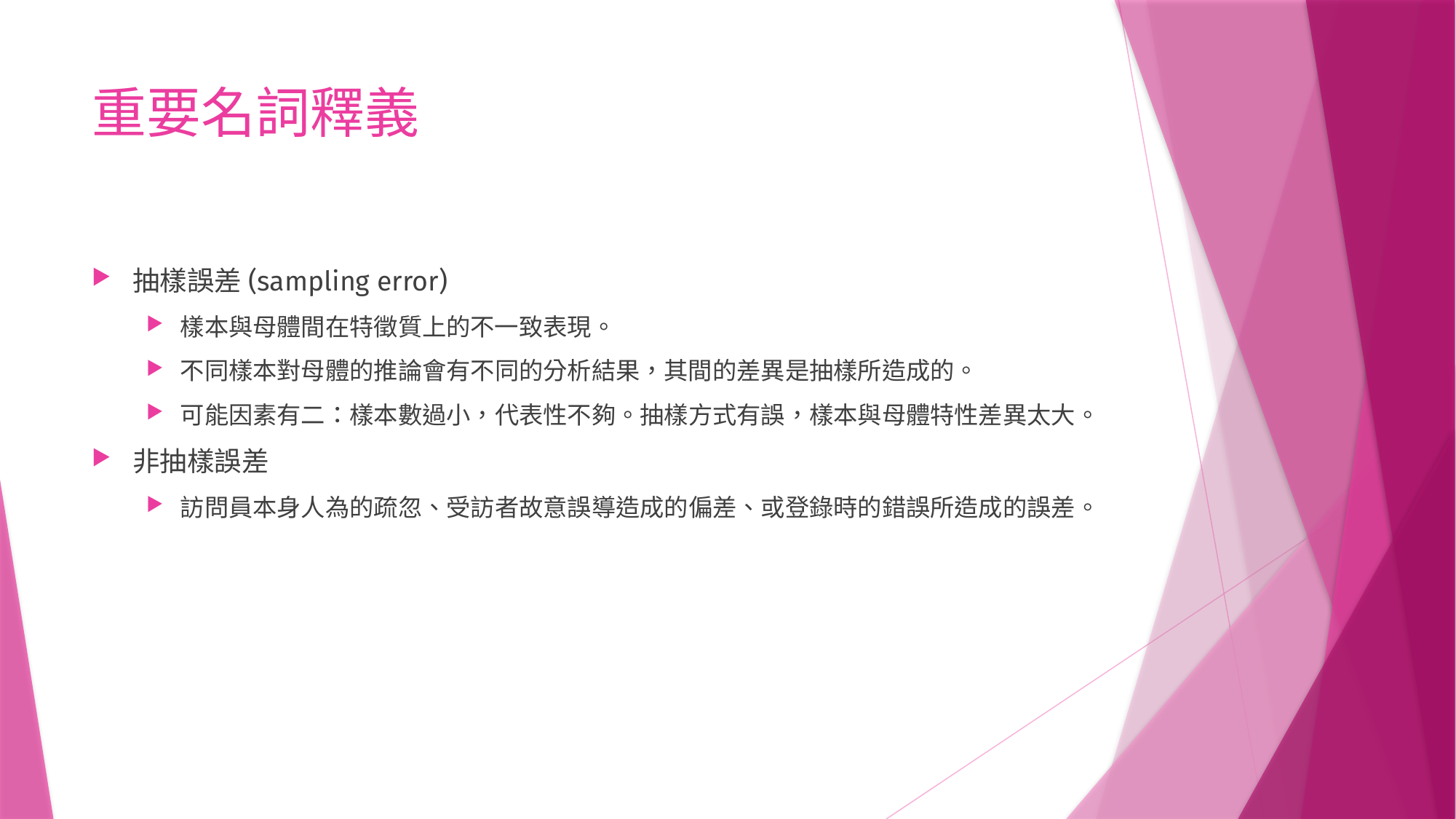

# 重要名詞釋義
抽樣誤差(sampling error)
樣本與母體間在特徵質上的不一致表現。
不同樣本對母體的推論會有不同的分析結果，其間的差異是抽樣所造成的。
可能因素有二：樣本數過小，代表性不夠。抽樣方式有誤，樣本與母體特性差異太大。
非抽樣誤差
訪問員本身人為的疏忽、受訪者故意誤導造成的偏差、或登錄時的錯誤所造成的誤差。